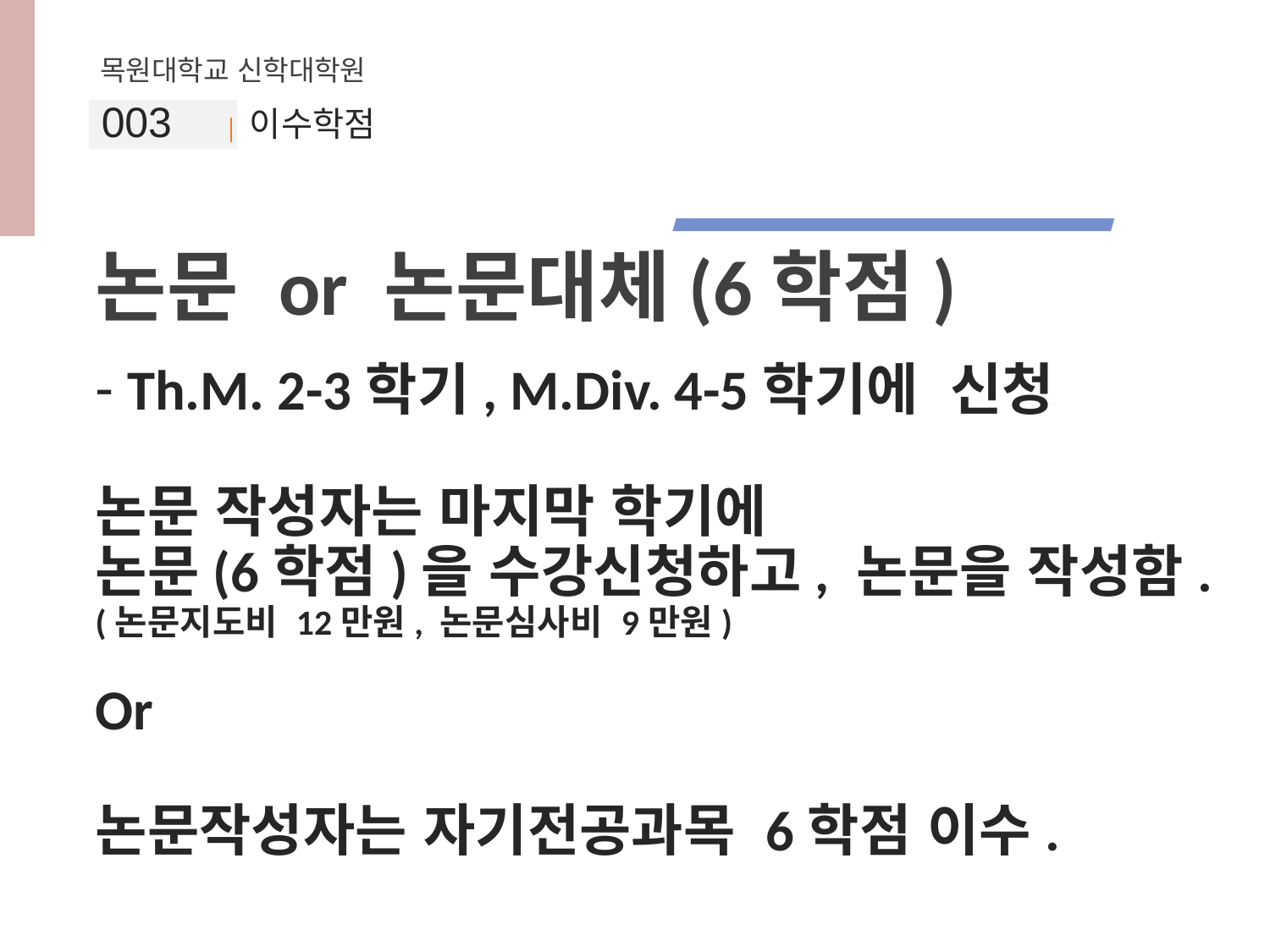

목원대학교 신학대학원
003
이수학점
논문 or 논문대체(6학점)

Th.M. 2-3학기, M.Div. 4-5학기에  신청

논문 작성자는 마지막 학기에
논문(6학점)을 수강신청하고, 논문을 작성함.
(논문지도비 12만원, 논문심사비 9만원)

Or

논문작성자는 자기전공과목 6학점 이수.